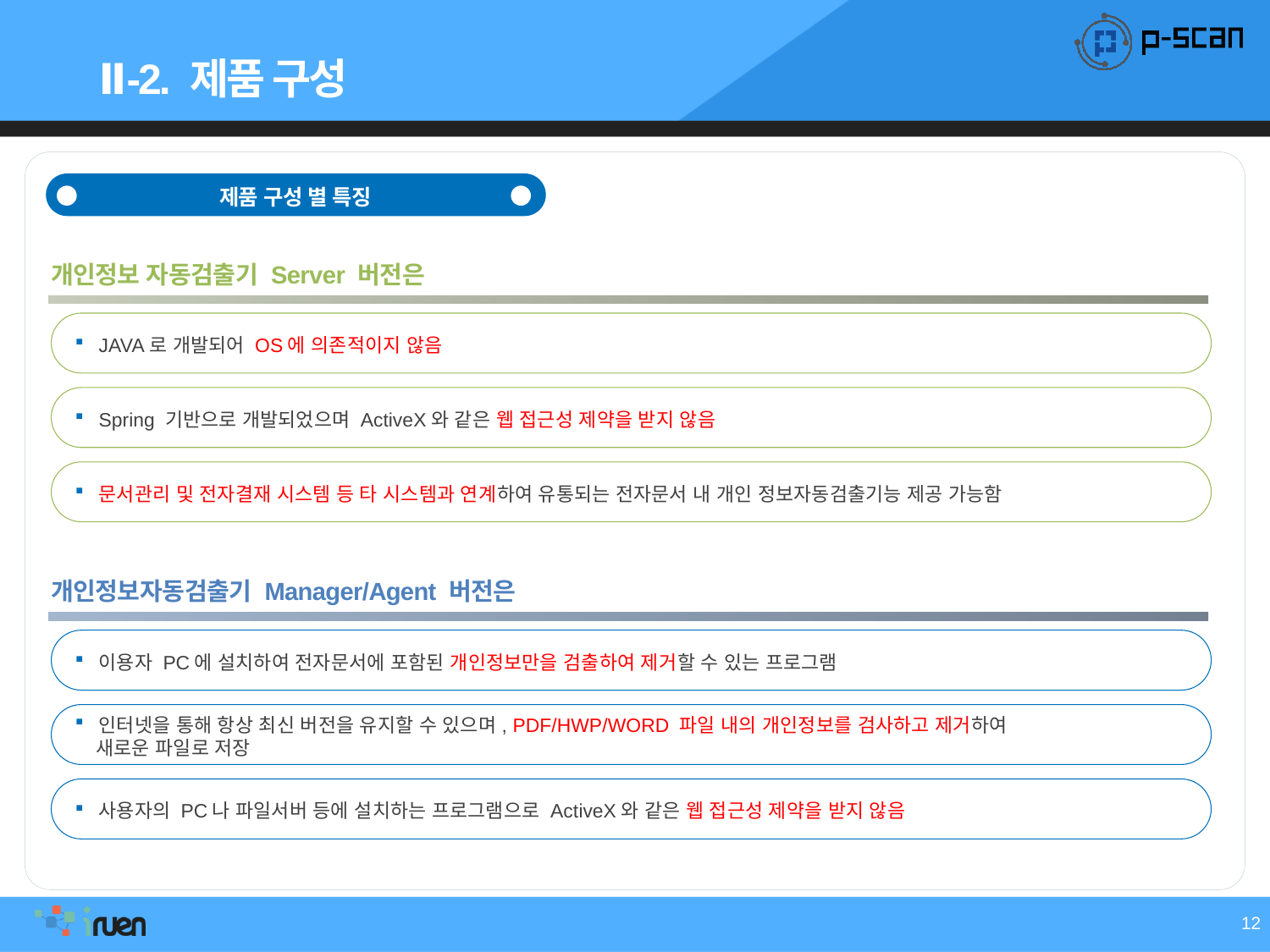

Ⅱ-2. 제품 구성

제품 구성 별 특징

개인정보 자동검출기 Server 버전은
JAVA로 개발되어 OS에 의존적이지 않음
Spring 기반으로 개발되었으며 ActiveX와 같은 웹 접근성 제약을 받지 않음
문서관리 및 전자결재 시스템 등 타 시스템과 연계하여 유통되는 전자문서 내 개인 정보자동검출기능 제공 가능함

개인정보자동검출기 Manager/Agent 버전은
이용자 PC에 설치하여 전자문서에 포함된 개인정보만을 검출하여 제거할 수 있는 프로그램
인터넷을 통해 항상 최신 버전을 유지할 수 있으며, PDF/HWP/WORD 파일 내의 개인정보를 검사하고 제거하여
   새로운 파일로 저장
사용자의 PC나 파일서버 등에 설치하는 프로그램으로 ActiveX와 같은 웹 접근성 제약을 받지 않음

12